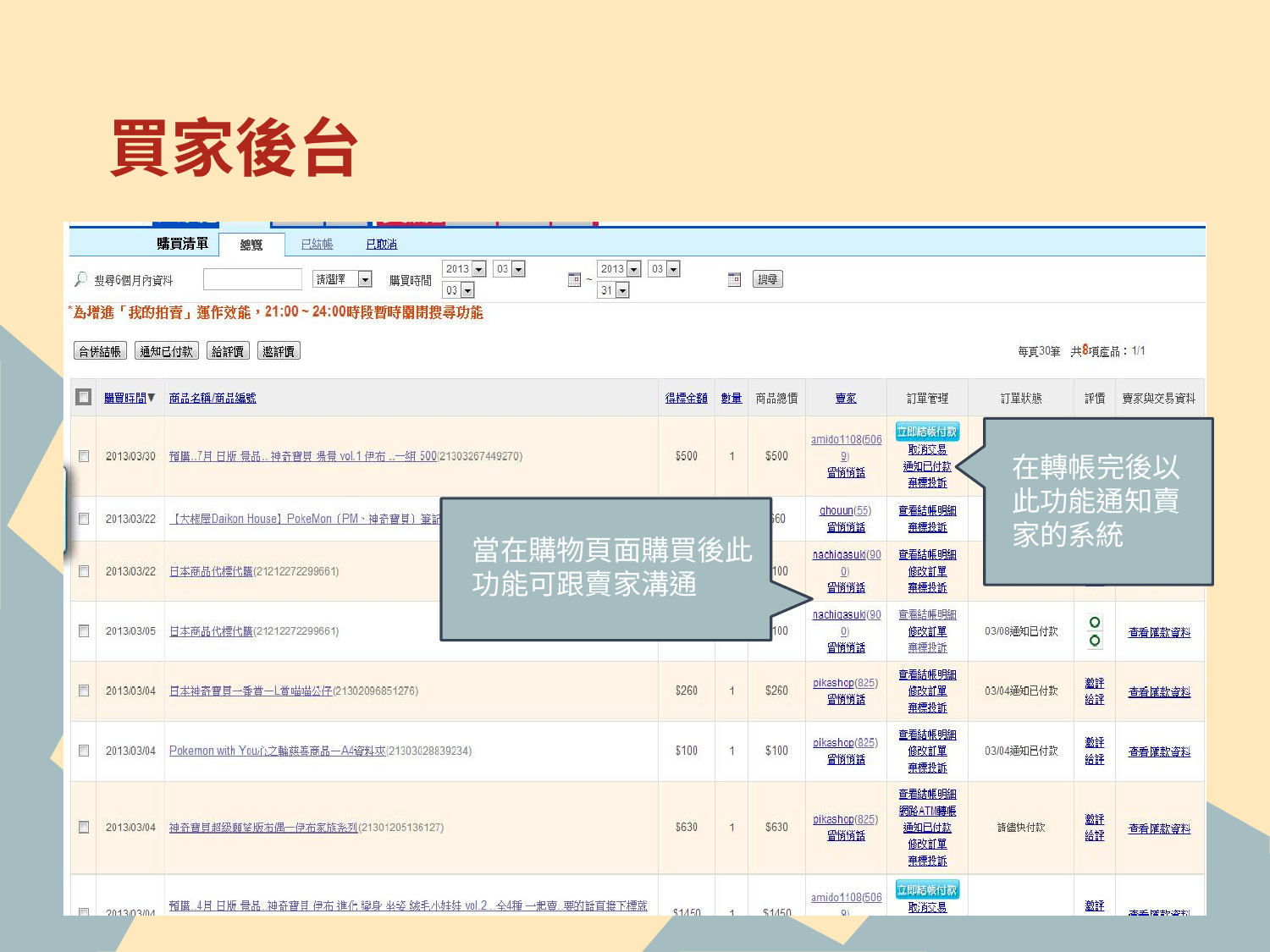

# 買家後台

在轉帳完後以此功能通知賣家的系統
當在購物頁面購買後此功能可跟賣家溝通